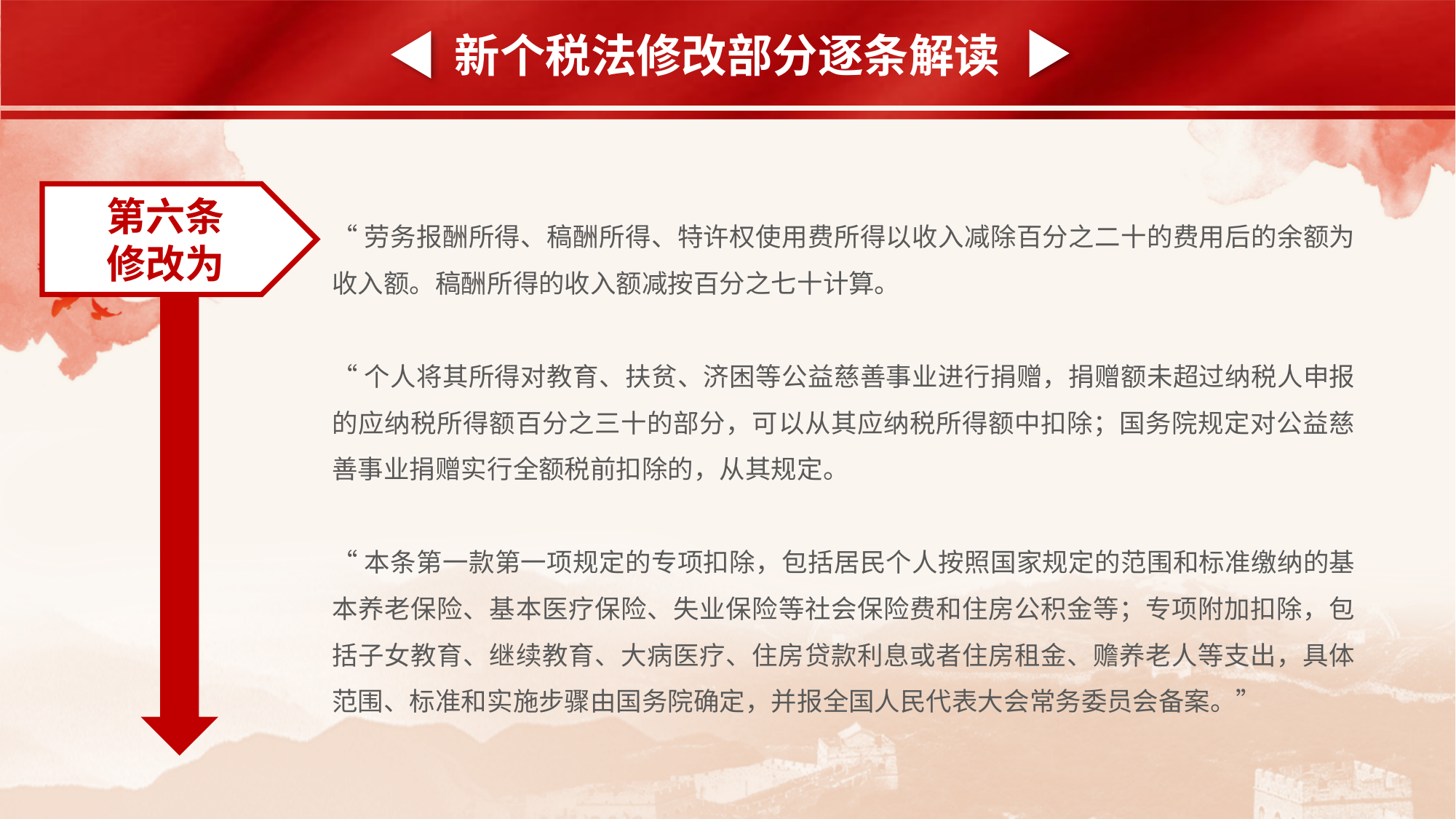

新个税法修改部分逐条解读

第六条
修改为

“劳务报酬所得、稿酬所得、特许权使用费所得以收入减除百分之二十的费用后的余额为收入额。稿酬所得的收入额减按百分之七十计算。

“个人将其所得对教育、扶贫、济困等公益慈善事业进行捐赠，捐赠额未超过纳税人申报的应纳税所得额百分之三十的部分，可以从其应纳税所得额中扣除；国务院规定对公益慈善事业捐赠实行全额税前扣除的，从其规定。

“本条第一款第一项规定的专项扣除，包括居民个人按照国家规定的范围和标准缴纳的基本养老保险、基本医疗保险、失业保险等社会保险费和住房公积金等；专项附加扣除，包括子女教育、继续教育、大病医疗、住房贷款利息或者住房租金、赡养老人等支出，具体范围、标准和实施步骤由国务院确定，并报全国人民代表大会常务委员会备案。”